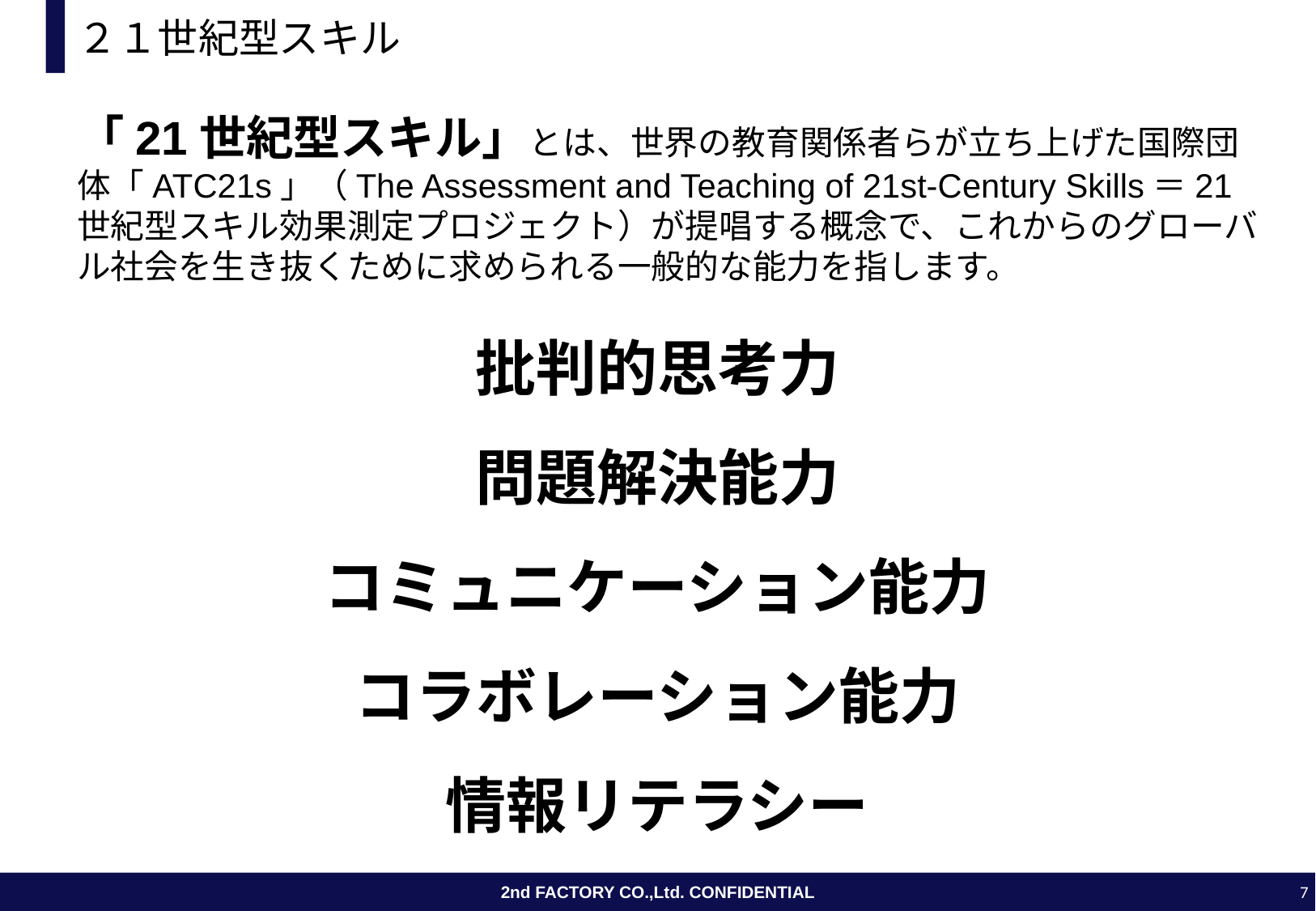

# ２１世紀型スキル
「21世紀型スキル」とは、世界の教育関係者らが立ち上げた国際団体「ATC21s」（The Assessment and Teaching of 21st-Century Skills＝21世紀型スキル効果測定プロジェクト）が提唱する概念で、これからのグローバル社会を生き抜くために求められる一般的な能力を指します。

批判的思考力
問題解決能力
コミュニケーション能力
コラボレーション能力
情報リテラシー